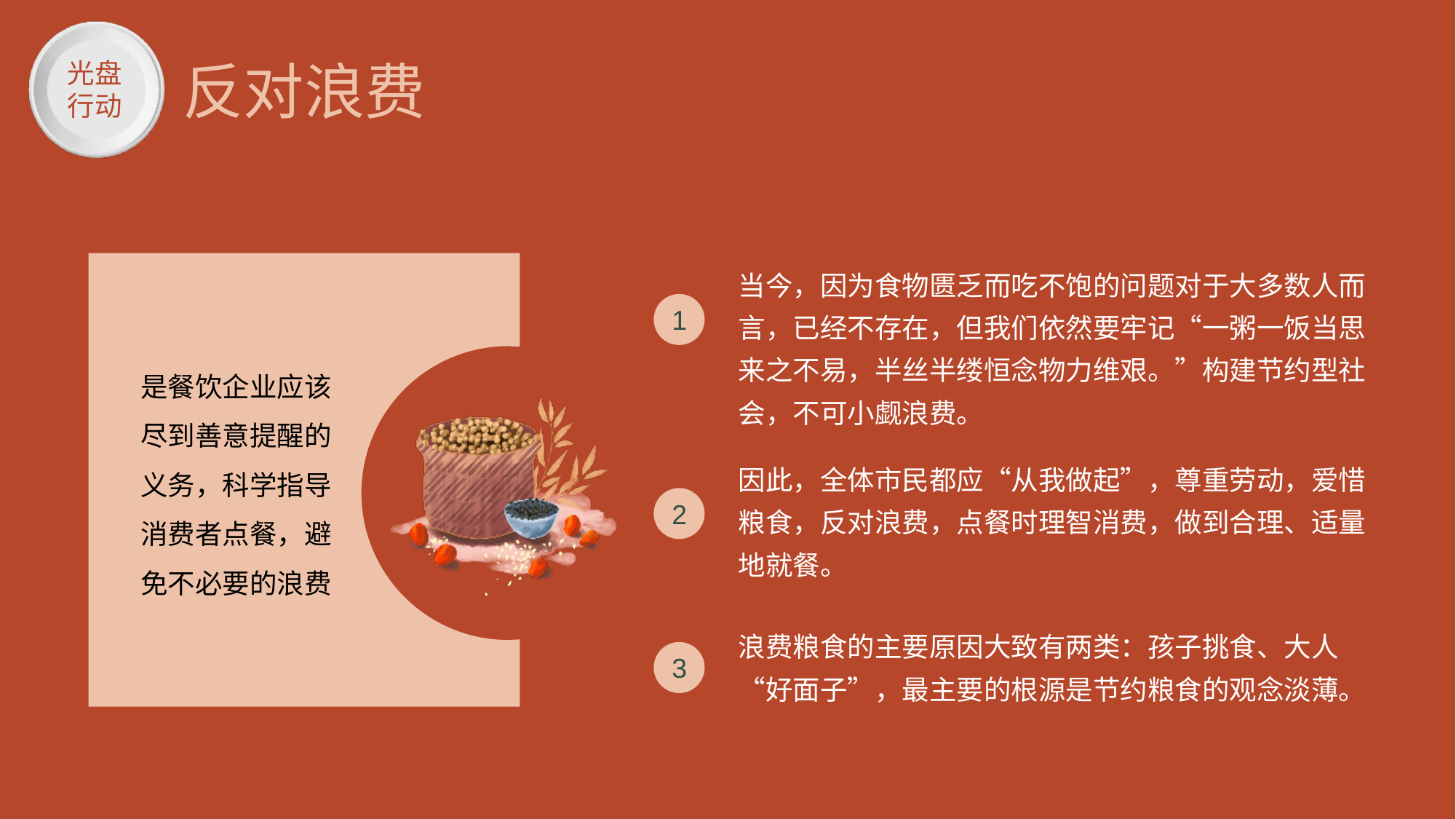

当今，因为食物匮乏而吃不饱的问题对于大多数人而言，已经不存在，但我们依然要牢记“一粥一饭当思来之不易，半丝半缕恒念物力维艰。”构建节约型社会，不可小觑浪费。
1
是餐饮企业应该尽到善意提醒的义务，科学指导消费者点餐，避免不必要的浪费

因此，全体市民都应“从我做起”，尊重劳动，爱惜粮食，反对浪费，点餐时理智消费，做到合理、适量地就餐。
2
浪费粮食的主要原因大致有两类：孩子挑食、大人“好面子”，最主要的根源是节约粮食的观念淡薄。
3